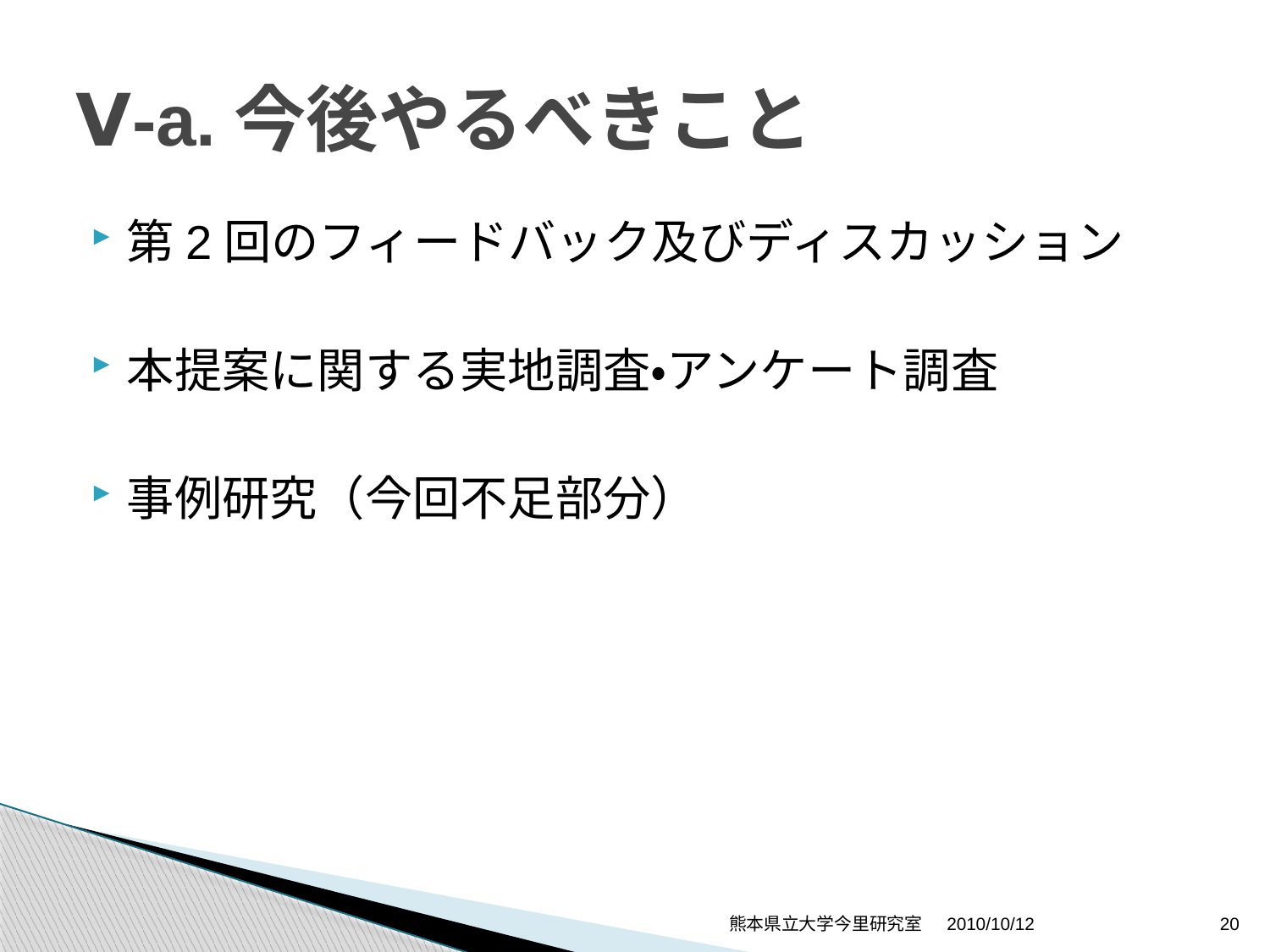

# Ⅴ-a.今後やるべきこと
第2回のフィードバック及びディスカッション

本提案に関する実地調査・アンケート調査

事例研究（今回不足部分）

熊本県立大学今里研究室
2010/10/12
20